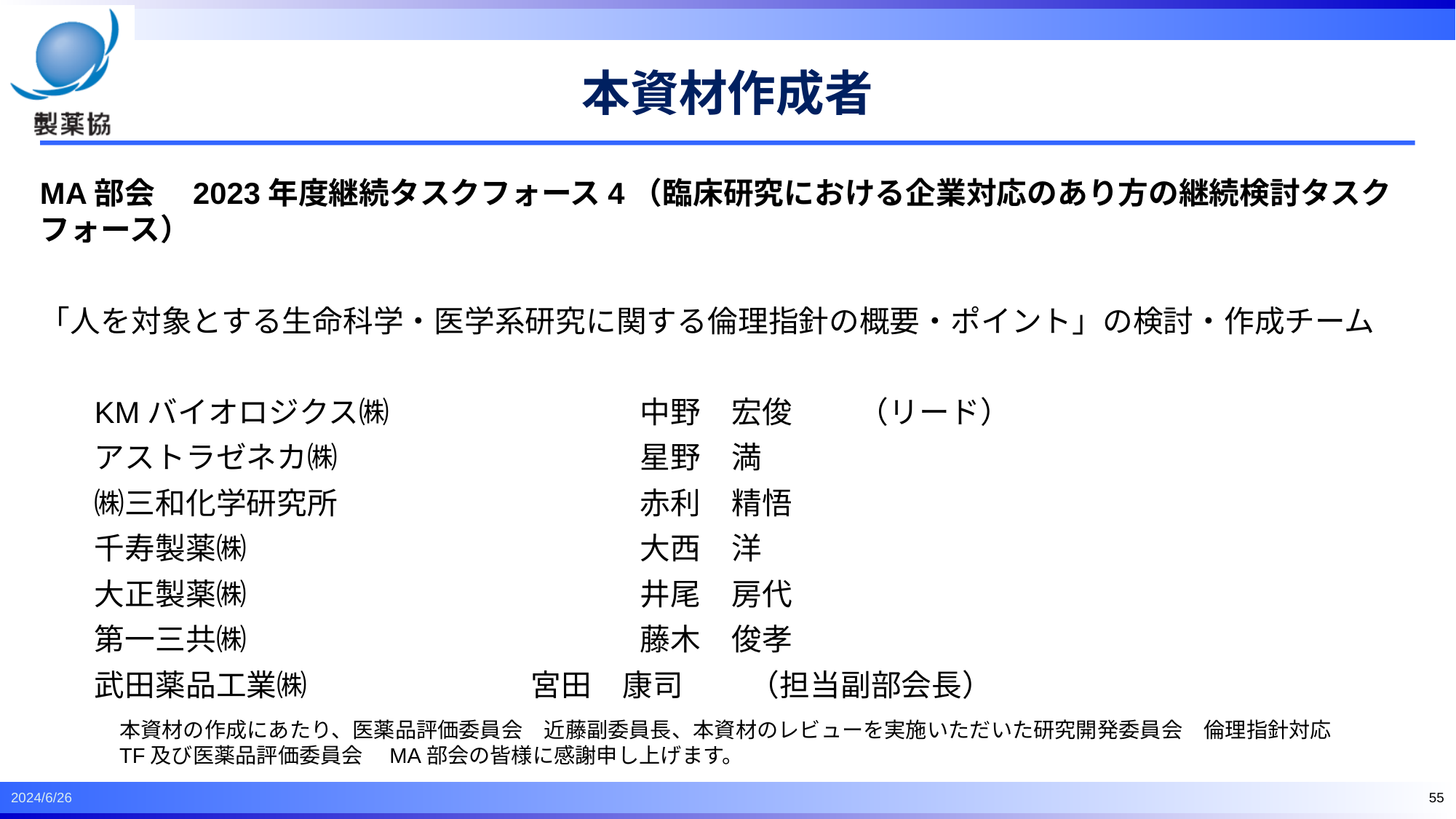

# 本資材作成者
MA部会　2023年度継続タスクフォース4（臨床研究における企業対応のあり方の継続検討タスクフォース）

「人を対象とする生命科学・医学系研究に関する倫理指針の概要・ポイント」の検討・作成チーム

KMバイオロジクス㈱			中野　宏俊	（リード）
アストラゼネカ㈱			星野　満
㈱三和化学研究所			赤利　精悟
千寿製薬㈱				大西　洋
大正製薬㈱				井尾　房代
第一三共㈱				藤木　俊孝
武田薬品工業㈱			宮田　康司	（担当副部会長）
本資材の作成にあたり、医薬品評価委員会　近藤副委員長、本資材のレビューを実施いただいた研究開発委員会　倫理指針対応TF及び医薬品評価委員会　MA部会の皆様に感謝申し上げます。
2024/6/26
55